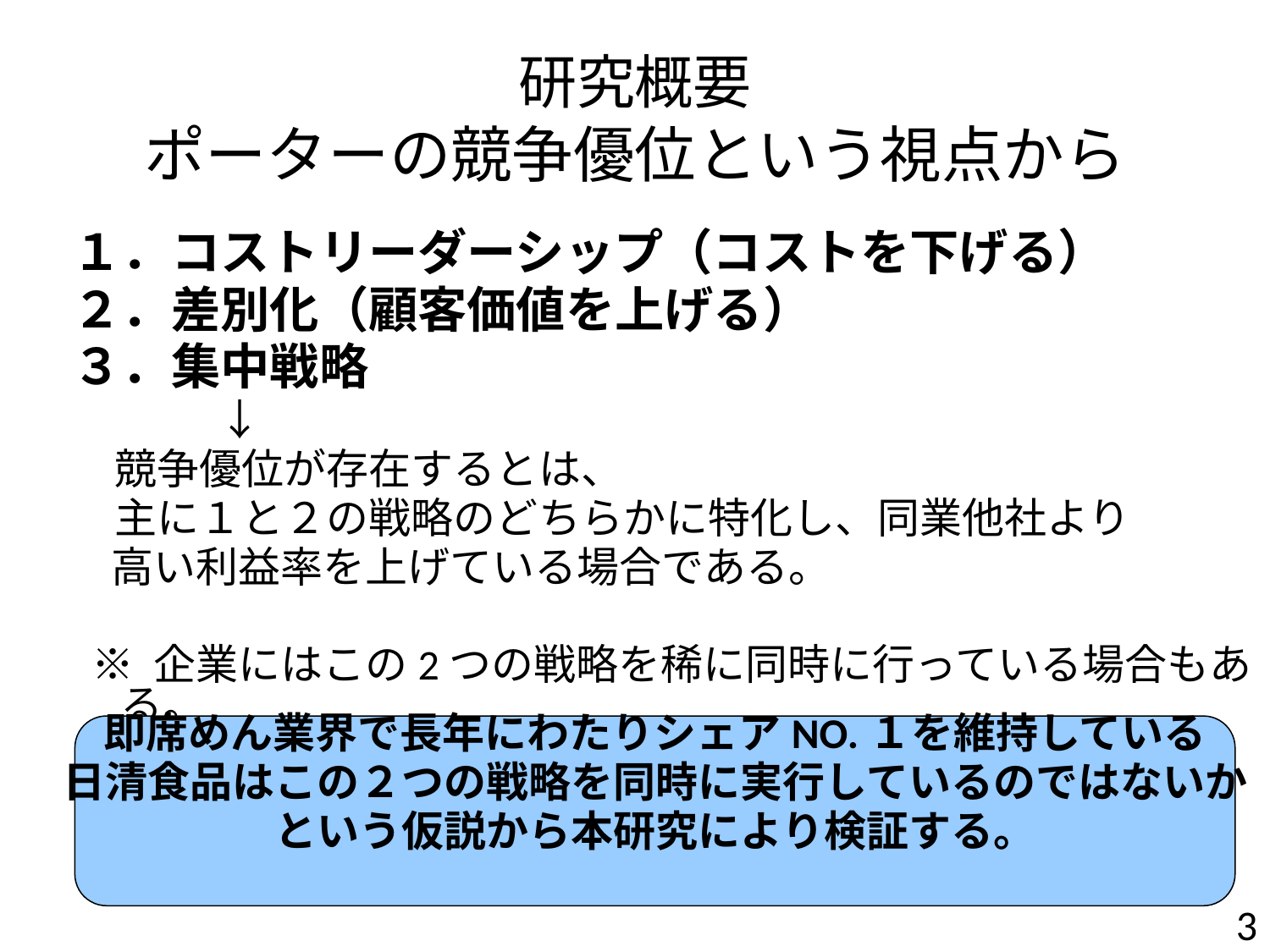

# 研究概要 ポーターの競争優位という視点から
１．コストリーダーシップ（コストを下げる）
２．差別化（顧客価値を上げる）
３．集中戦略
　　  　↓
　競争優位が存在するとは、
　主に１と２の戦略のどちらかに特化し、同業他社より
   高い利益率を上げている場合である。

  ※ 企業にはこの2つの戦略を稀に同時に行っている場合もある。

即席めん業界で長年にわたりシェアNO.１を維持している
日清食品はこの２つの戦略を同時に実行しているのではないか
という仮説から本研究により検証する。

3